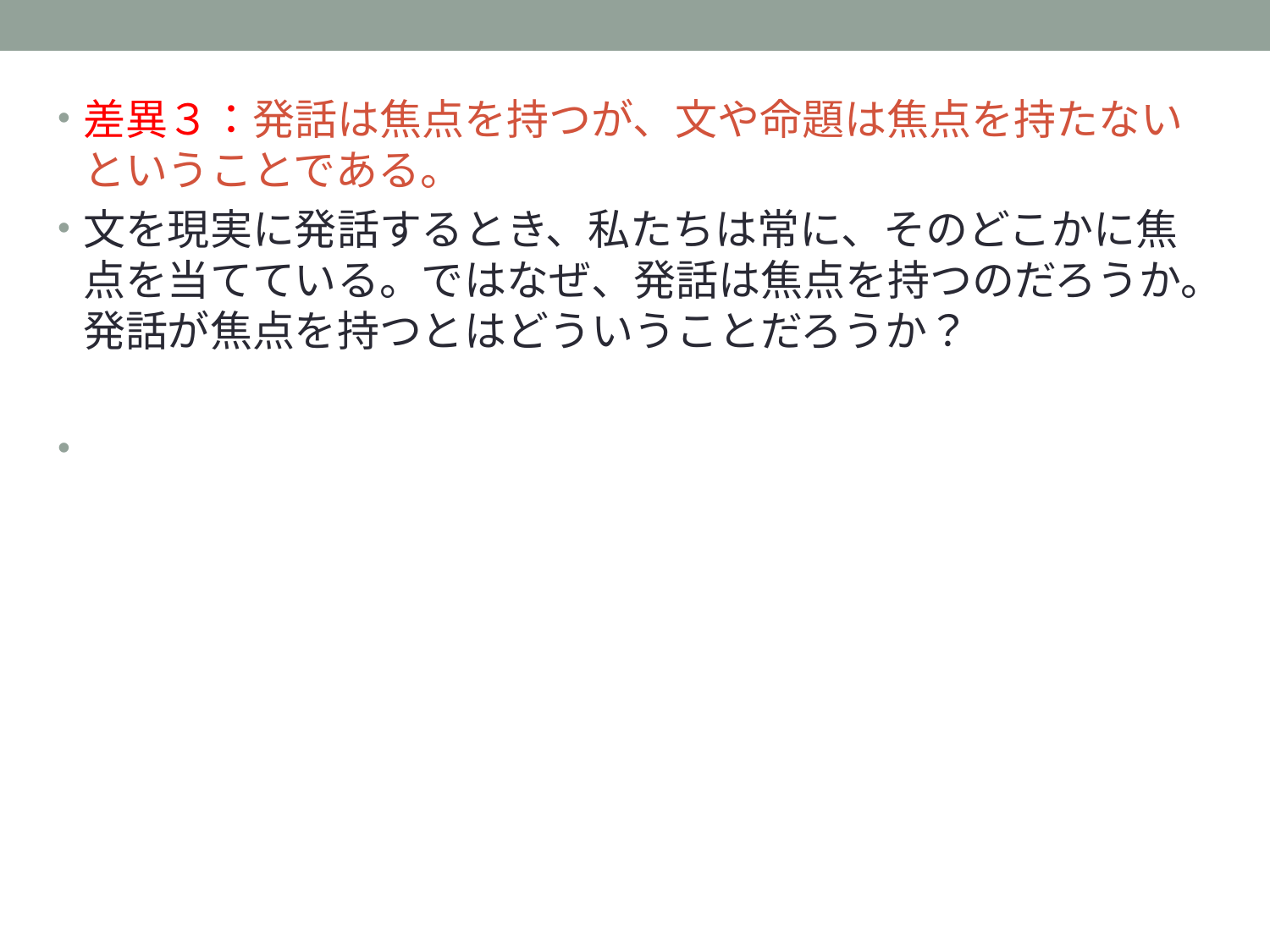

差異３：発話は焦点を持つが、文や命題は焦点を持たないということである。
文を現実に発話するとき、私たちは常に、そのどこかに焦点を当てている。ではなぜ、発話は焦点を持つのだろうか。発話が焦点を持つとはどういうことだろうか？